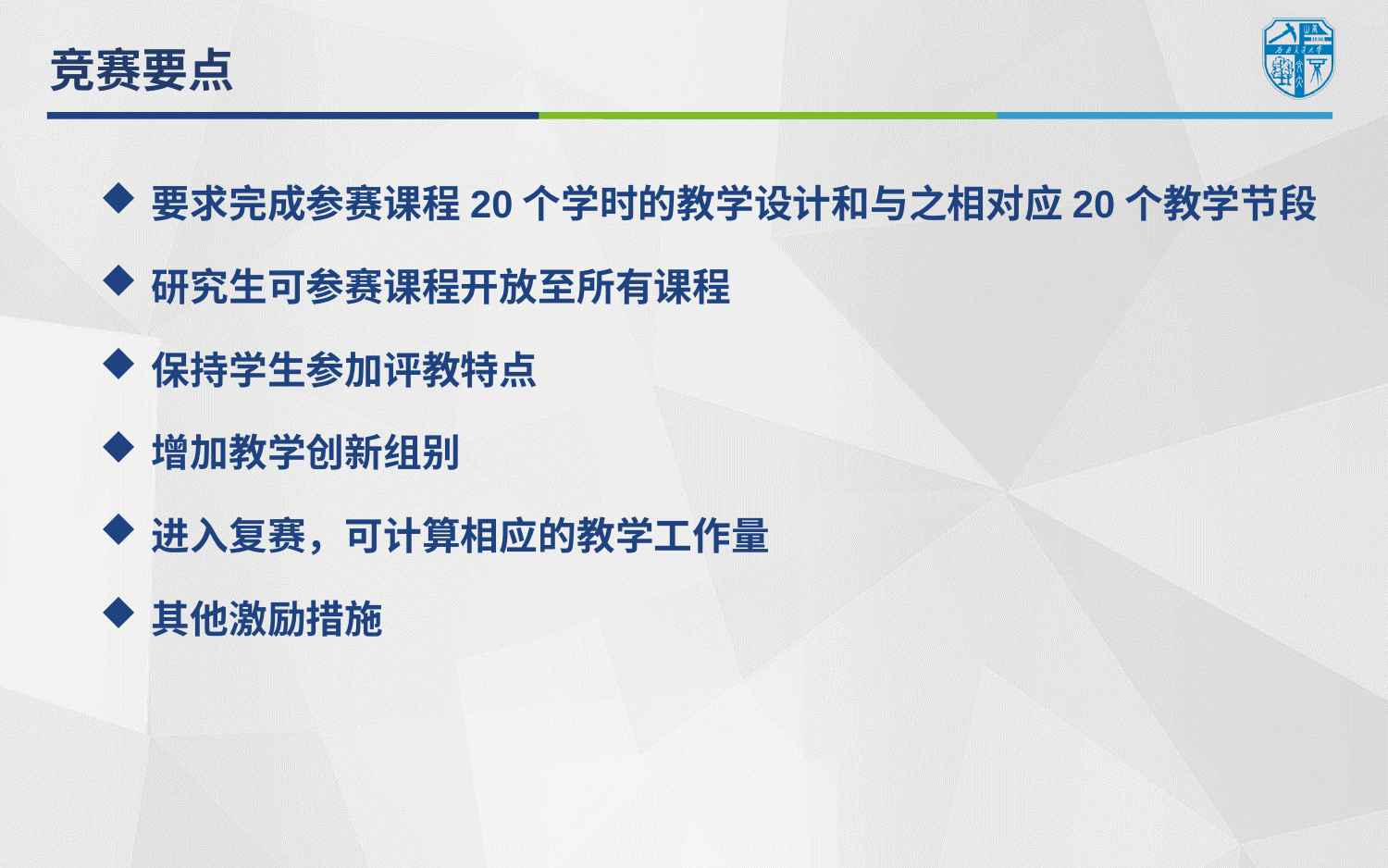

竞赛要点
要求完成参赛课程20个学时的教学设计和与之相对应20个教学节段
研究生可参赛课程开放至所有课程
保持学生参加评教特点
增加教学创新组别
进入复赛，可计算相应的教学工作量
其他激励措施